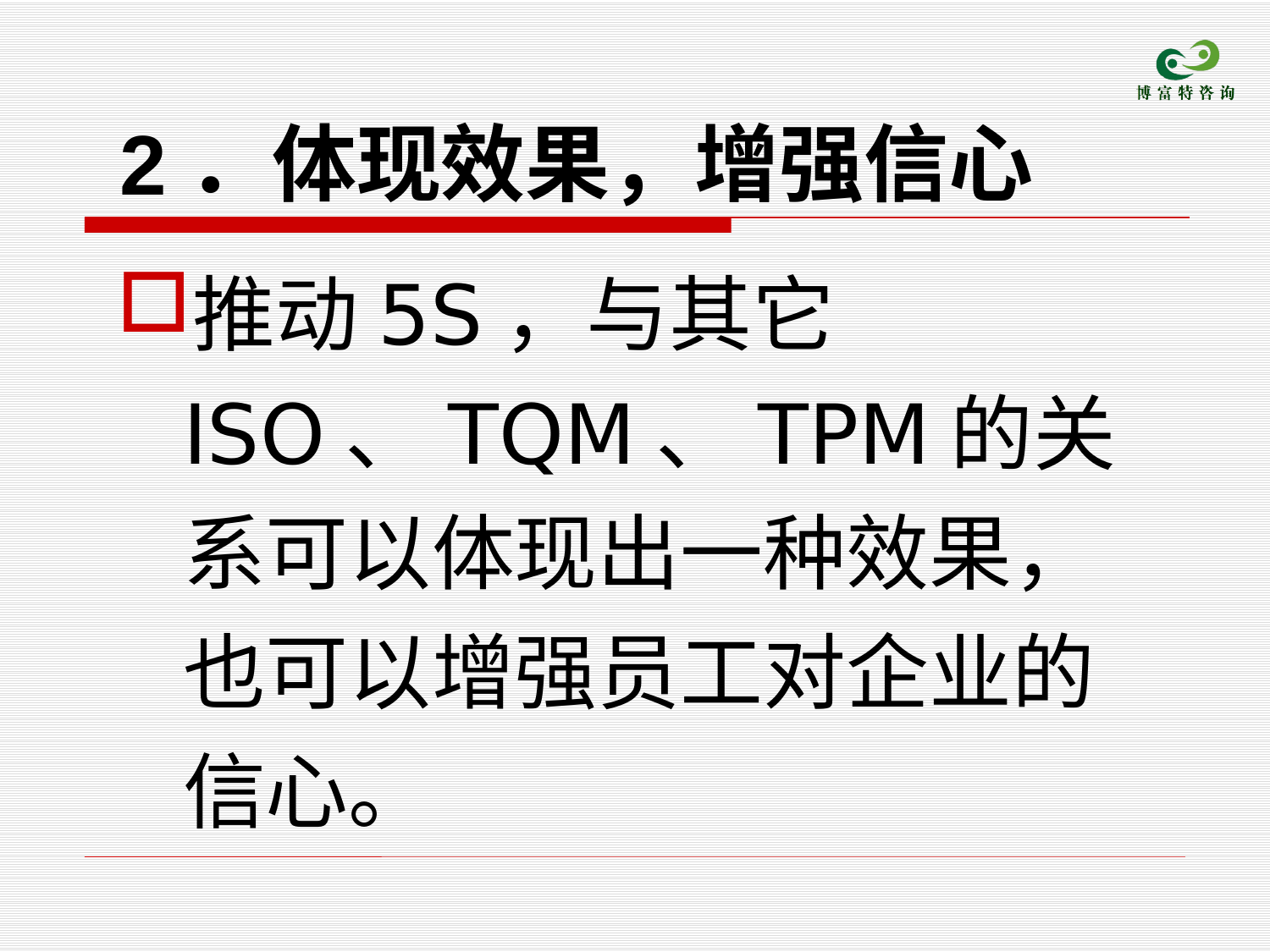

2．体现效果，增强信心
推动5S，与其它ISO、TQM、TPM的关系可以体现出一种效果，也可以增强员工对企业的信心。
82